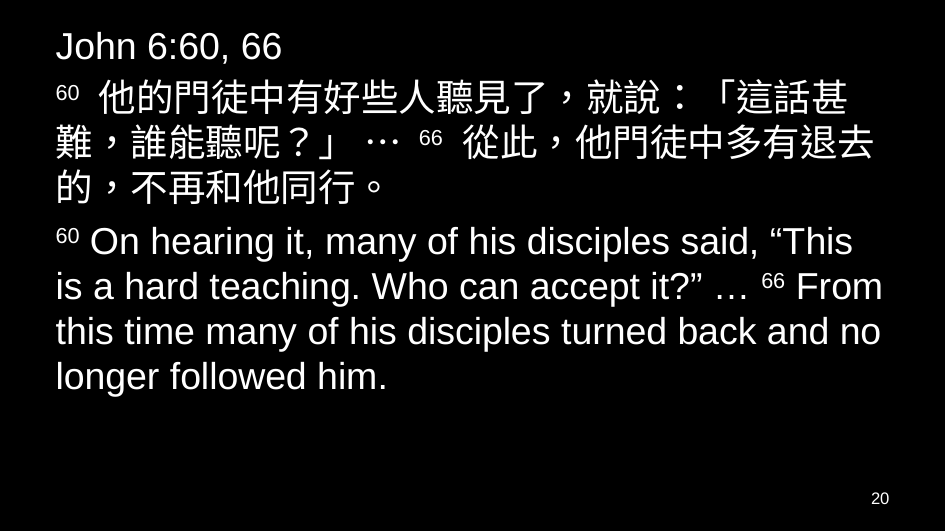

John 6:60, 66
60 他的門徒中有好些人聽見了，就說：「這話甚難，誰能聽呢？」 … 66 從此，他門徒中多有退去的，不再和他同行。
60 On hearing it, many of his disciples said, “This is a hard teaching. Who can accept it?” … 66 From this time many of his disciples turned back and no longer followed him.

20